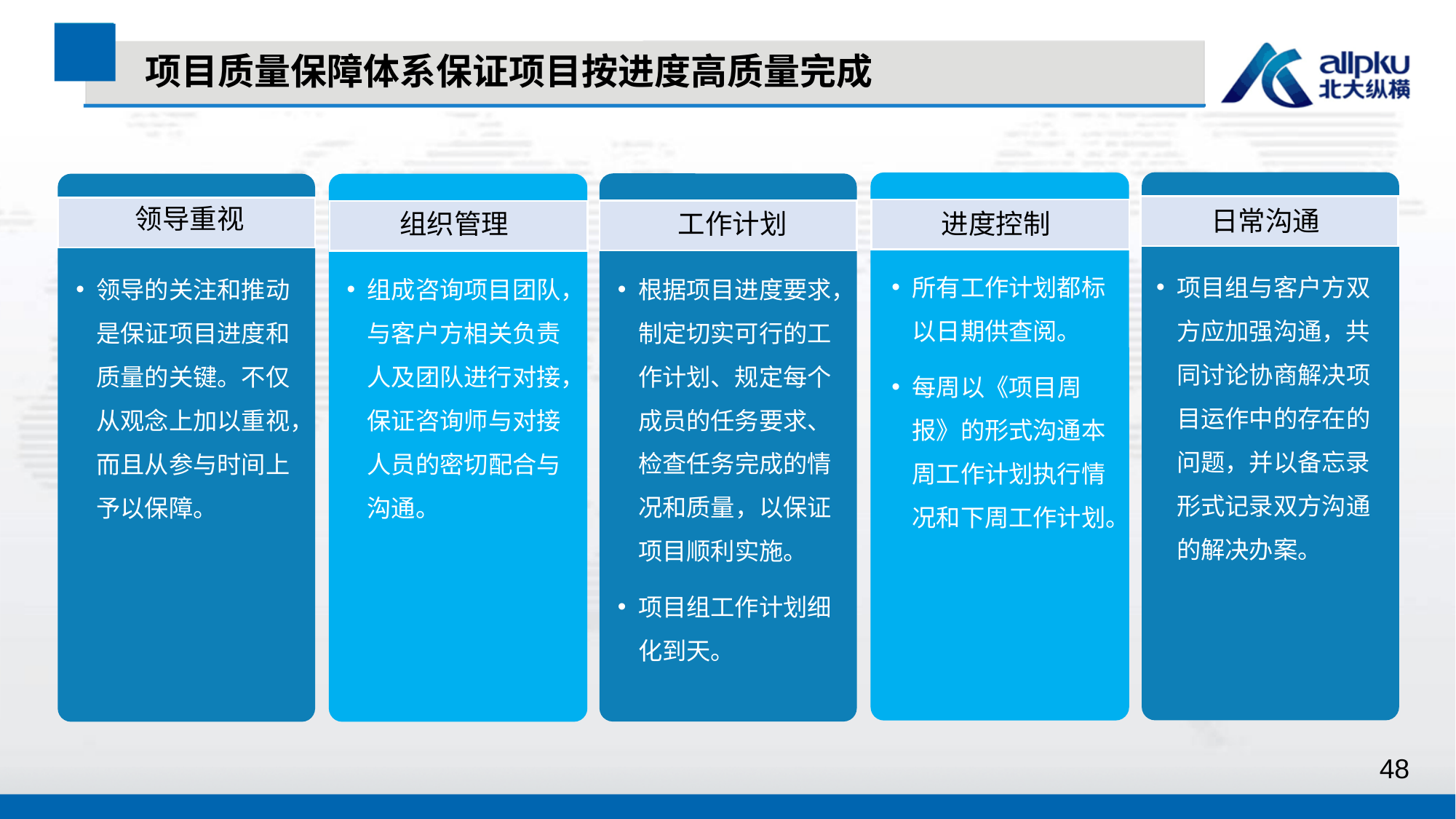

项目质量保障体系保证项目按进度高质量完成

领导重视

日常沟通

工作计划
进度控制
组织管理

所有工作计划都标以日期供查阅。
每周以《项目周报》的形式沟通本周工作计划执行情况和下周工作计划。

项目组与客户方双方应加强沟通，共同讨论协商解决项目运作中的存在的问题，并以备忘录形式记录双方沟通的解决办案。

根据项目进度要求，制定切实可行的工作计划、规定每个成员的任务要求、检查任务完成的情况和质量，以保证项目顺利实施。
项目组工作计划细化到天。

领导的关注和推动是保证项目进度和质量的关键。不仅从观念上加以重视，而且从参与时间上予以保障。

组成咨询项目团队，与客户方相关负责人及团队进行对接，保证咨询师与对接人员的密切配合与沟通。